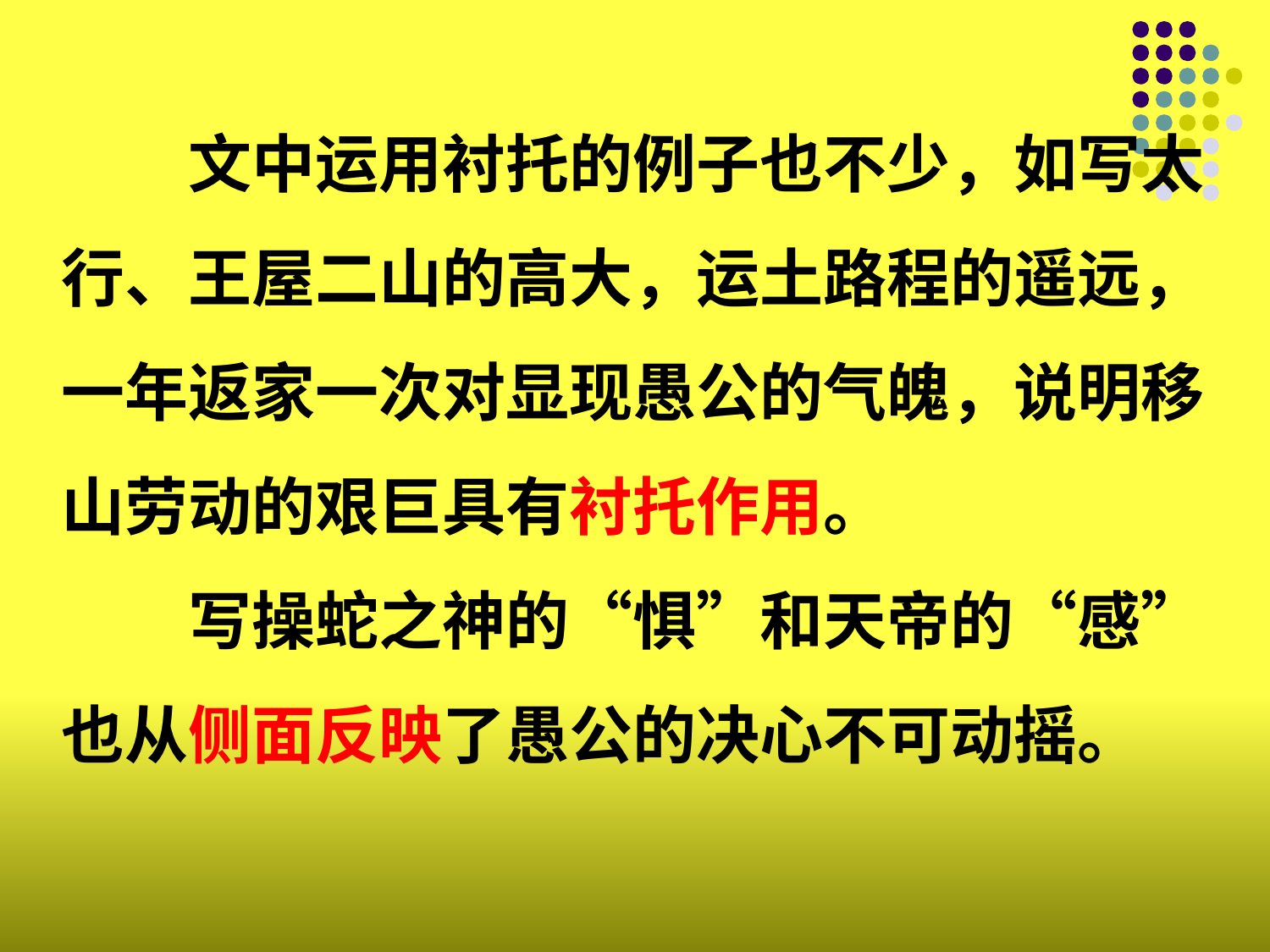

文中运用衬托的例子也不少，如写太行、王屋二山的高大，运土路程的遥远，一年返家一次对显现愚公的气魄，说明移山劳动的艰巨具有衬托作用。
	写操蛇之神的“惧”和天帝的“感”也从侧面反映了愚公的决心不可动摇。